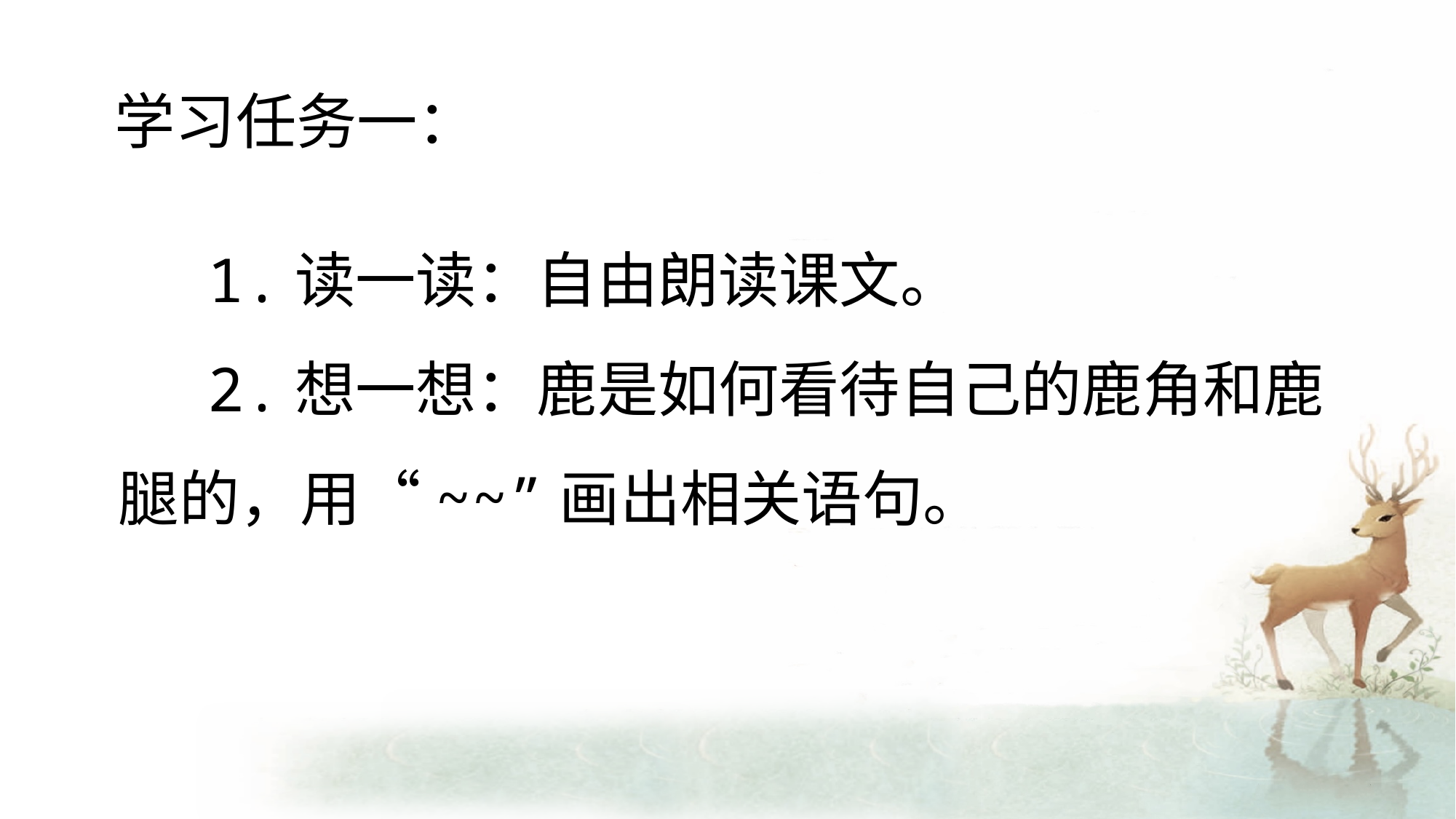

学习任务一：
1.读一读：自由朗读课文。
2.想一想：鹿是如何看待自己的鹿角和鹿腿的，用“~~”画出相关语句。